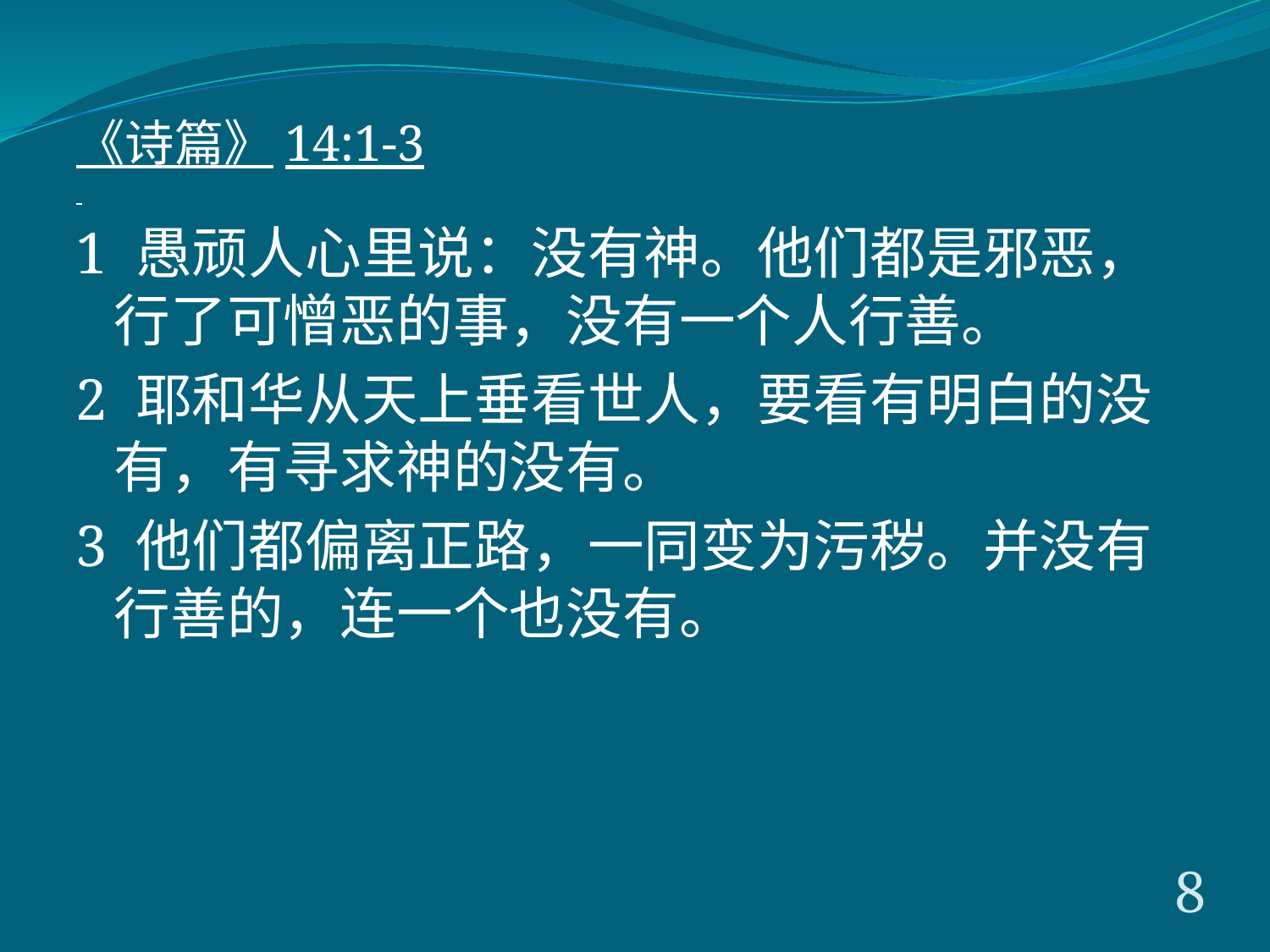

《诗篇》14:1-3

1 愚顽人心里说：没有神。他们都是邪恶，行了可憎恶的事，没有一个人行善。
2 耶和华从天上垂看世人，要看有明白的没有，有寻求神的没有。
3 他们都偏离正路，一同变为污秽。并没有行善的，连一个也没有。
8